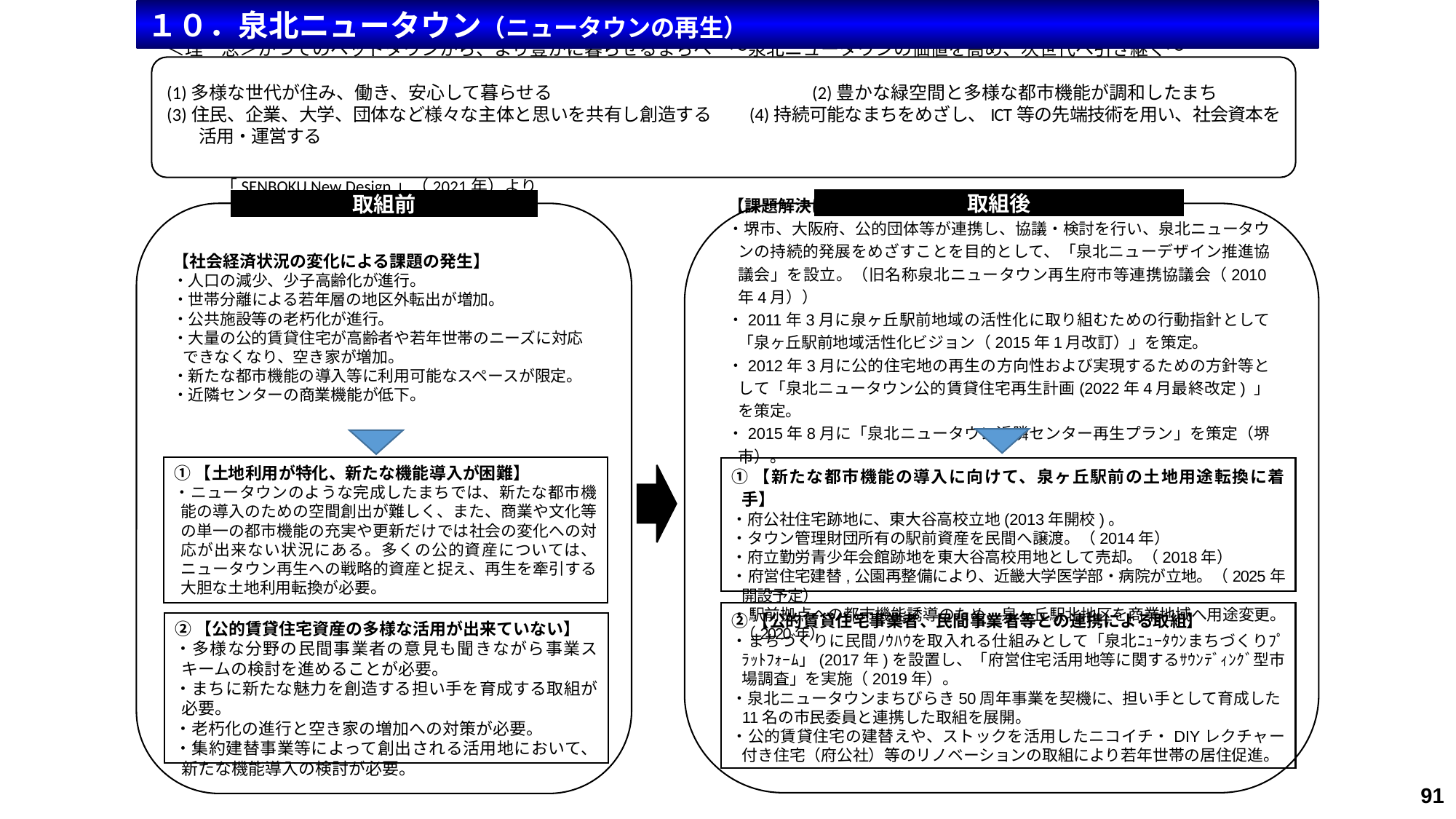

１０．泉北ニュータウン（ニュータウンの再生）
＜理　念＞かつてのベッドタウンから、より豊かに暮らせるまちへ　～泉北ニュータウンの価値を高め、次世代へ引き継ぐ～

(1)多様な世代が住み、働き、安心して暮らせる　　　　　　　　　　　　　　(2)豊かな緑空間と多様な都市機能が調和したまち
(3)住民、企業、大学、団体など様々な主体と思いを共有し創造する    　(4)持続可能なまちをめざし、ICT等の先端技術を用い、社会資本を活用・運営する
　　　　　　　　　　　　　　　　　　　　　　　　　　　　　　　　　　　　　　　　　　　　　　　　　　　　　「SENBOKU New Design」（2021年）より
取組後
取組前
【社会経済状況の変化による課題の発生】
・人口の減少、少子高齢化が進行。
・世帯分離による若年層の地区外転出が増加。
・公共施設等の老朽化が進行。
・大量の公的賃貸住宅が高齢者や若年世帯のニーズに対応できなくなり、空き家が増加。
・新たな都市機能の導入等に利用可能なスペースが限定。
・近隣センターの商業機能が低下。
【課題解決にむけた取組】
・堺市、大阪府、公的団体等が連携し、協議・検討を行い、泉北ニュータウンの持続的発展をめざすことを目的として、「泉北ニューデザイン推進協議会」を設立。（旧名称泉北ニュータウン再生府市等連携協議会（2010年4月））
・2011年3月に泉ヶ丘駅前地域の活性化に取り組むための行動指針として「泉ヶ丘駅前地域活性化ビジョン（2015年1月改訂）」を策定。
・2012年3月に公的住宅地の再生の方向性および実現するための方針等として「泉北ニュータウン公的賃貸住宅再生計画(2022年4月最終改定) 」を策定。
・2015年8月に「泉北ニュータウン近隣センター再生プラン」を策定（堺市）。
①【土地利用が特化、新たな機能導入が困難】
・ニュータウンのような完成したまちでは、新たな都市機能の導入のための空間創出が難しく、また、商業や文化等の単一の都市機能の充実や更新だけでは社会の変化への対応が出来ない状況にある。多くの公的資産については、ニュータウン再生への戦略的資産と捉え、再生を牽引する大胆な土地利用転換が必要。
①【新たな都市機能の導入に向けて、泉ヶ丘駅前の土地用途転換に着手】
・府公社住宅跡地に、東大谷高校立地(2013年開校)。
・タウン管理財団所有の駅前資産を民間へ譲渡。（2014年）
・府立勤労青少年会館跡地を東大谷高校用地として売却。（2018年）
・府営住宅建替,公園再整備により、近畿大学医学部・病院が立地。（2025年開設予定）
・駅前拠点への都市機能誘導のため、泉ヶ丘駅北地区を商業地域へ用途変更。（2020年）

②【公的賃貸住宅事業者、民間事業者等との連携による取組】
・まちづくりに民間ﾉｳﾊｳを取入れる仕組みとして「泉北ﾆｭｰﾀｳﾝまちづくりﾌﾟﾗｯﾄﾌｫｰﾑ」(2017年)を設置し、「府営住宅活用地等に関するｻｳﾝﾃﾞｨﾝｸﾞ型市場調査」を実施（2019年）。
・泉北ニュータウンまちびらき50周年事業を契機に、担い手として育成した11名の市民委員と連携した取組を展開。
・公的賃貸住宅の建替えや、ストックを活用したニコイチ・DIYレクチャー付き住宅（府公社）等のリノベーションの取組により若年世帯の居住促進。
②【公的賃貸住宅資産の多様な活用が出来ていない】
・多様な分野の民間事業者の意見も聞きながら事業スキームの検討を進めることが必要。
・まちに新たな魅力を創造する担い手を育成する取組が必要。
・老朽化の進行と空き家の増加への対策が必要。
・集約建替事業等によって創出される活用地において、新たな機能導入の検討が必要。

91